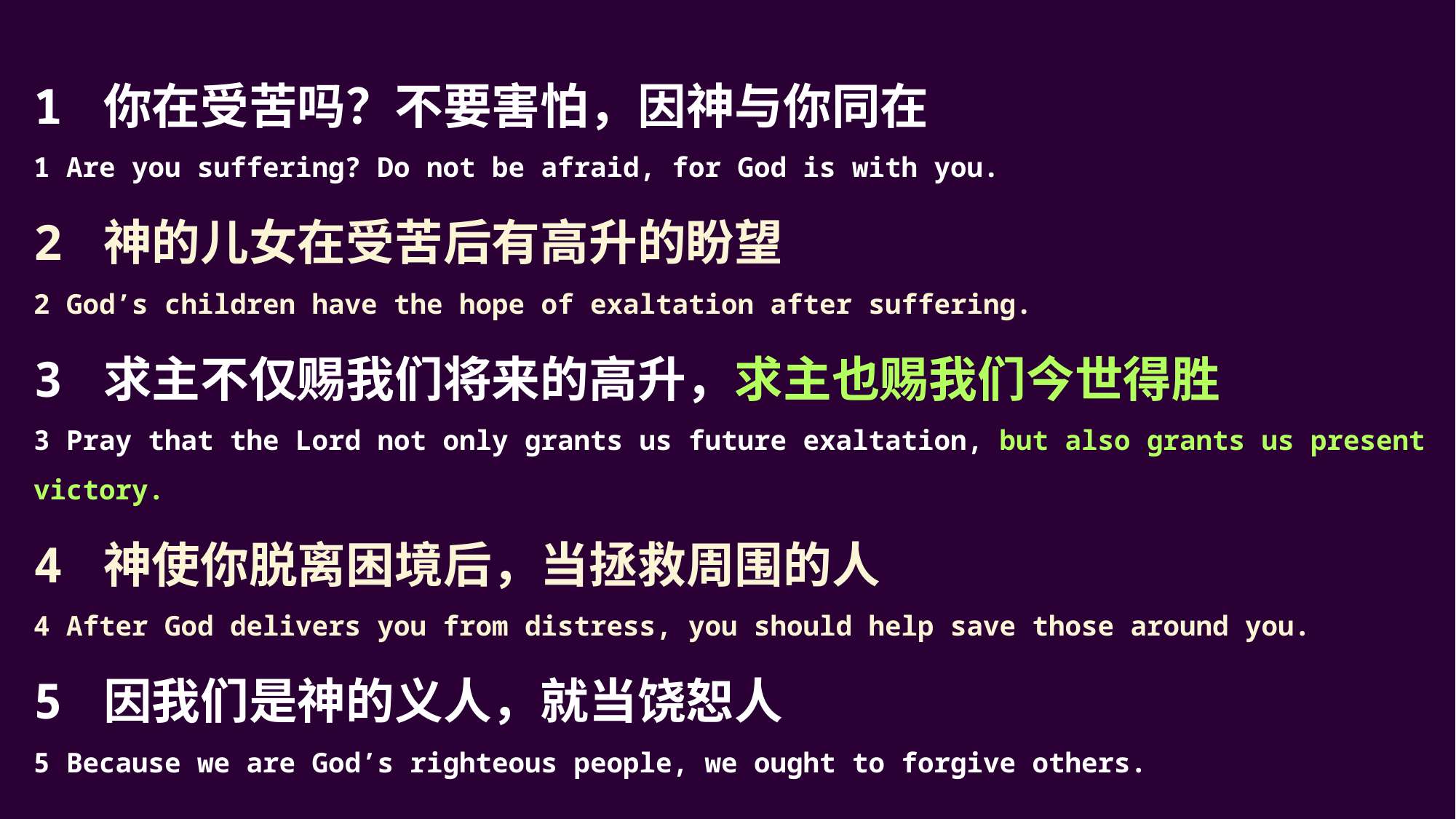

1 你在受苦吗？不要害怕，因神与你同在
1 Are you suffering? Do not be afraid, for God is with you.
2 神的儿女在受苦后有高升的盼望
2 God’s children have the hope of exaltation after suffering.
3 求主不仅赐我们将来的高升，求主也赐我们今世得胜
3 Pray that the Lord not only grants us future exaltation, but also grants us present victory.
4 神使你脱离困境后，当拯救周围的人
4 After God delivers you from distress, you should help save those around you.
5 因我们是神的义人，就当饶恕人
5 Because we are God’s righteous people, we ought to forgive others.